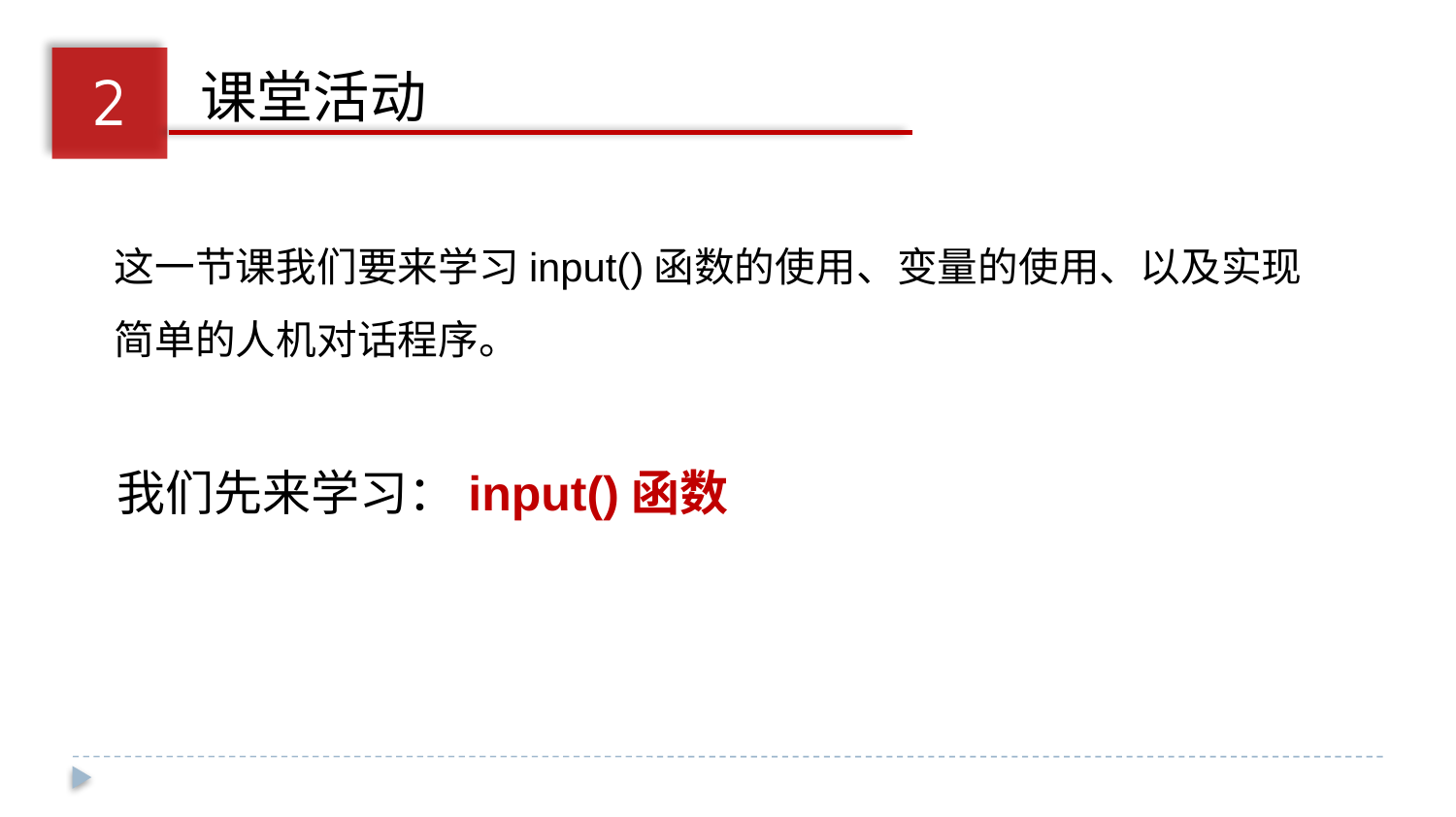

2
课堂活动
这一节课我们要来学习input()函数的使用、变量的使用、以及实现简单的人机对话程序。
我们先来学习：input()函数